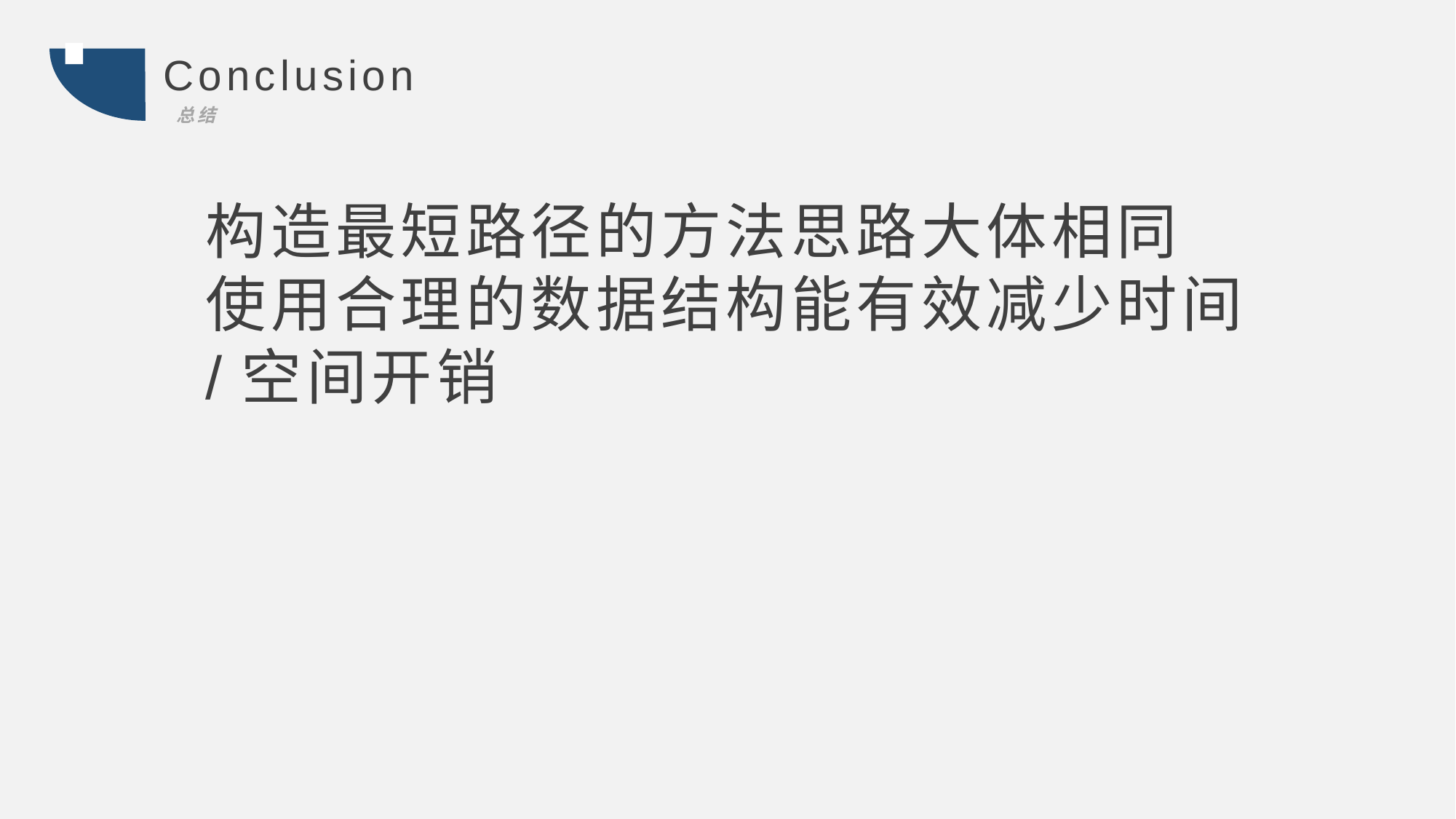

Conclusion
 总结
构造最短路径的方法思路大体相同
使用合理的数据结构能有效减少时间/空间开销